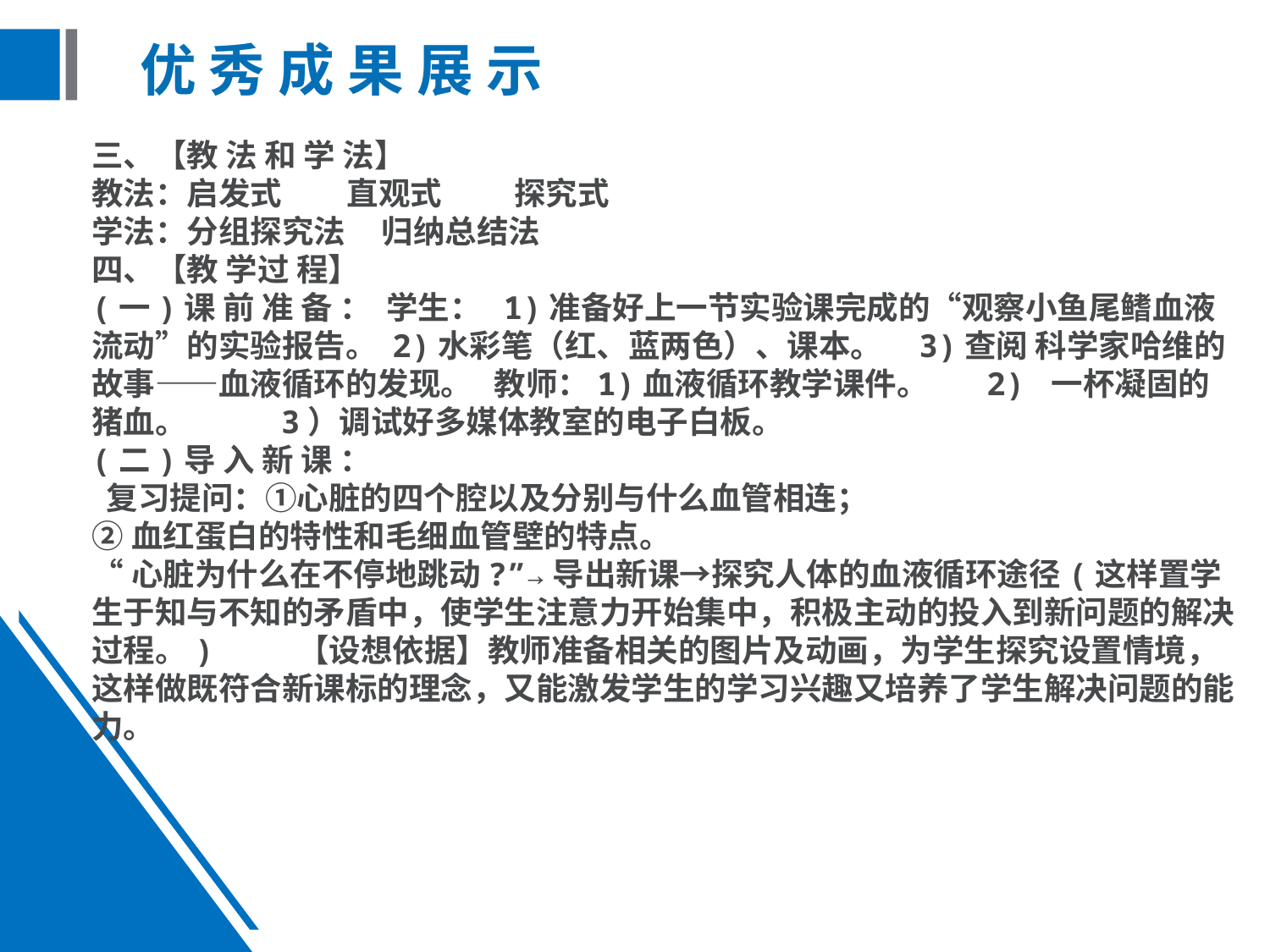

# 优 秀 成 果 展 示
三、【教 法 和 学 法】
教法：启发式         直观式          探究式
学法：分组探究法     归纳总结法
四、【教 学过 程】
(一)课 前 准 备 ：  学生：  1)准备好上一节实验课完成的“观察小鱼尾鳍血液流动”的实验报告。 2)水彩笔（红、蓝两色）、课本。    3)查阅 科学家哈维的故事——血液循环的发现。   教师：1)血液循环教学课件。       2) 一杯凝固的猪血。            3）调试好多媒体教室的电子白板。
(二)导 入 新 课 ：
 复习提问：①心脏的四个腔以及分别与什么血管相连；
②血红蛋白的特性和毛细血管壁的特点。
“心脏为什么在不停地跳动?”→导出新课→探究人体的血液循环途径(这样置学生于知与不知的矛盾中，使学生注意力开始集中，积极主动的投入到新问题的解决过程。)    【设想依据】教师准备相关的图片及动画，为学生探究设置情境，这样做既符合新课标的理念，又能激发学生的学习兴趣又培养了学生解决问题的能力。